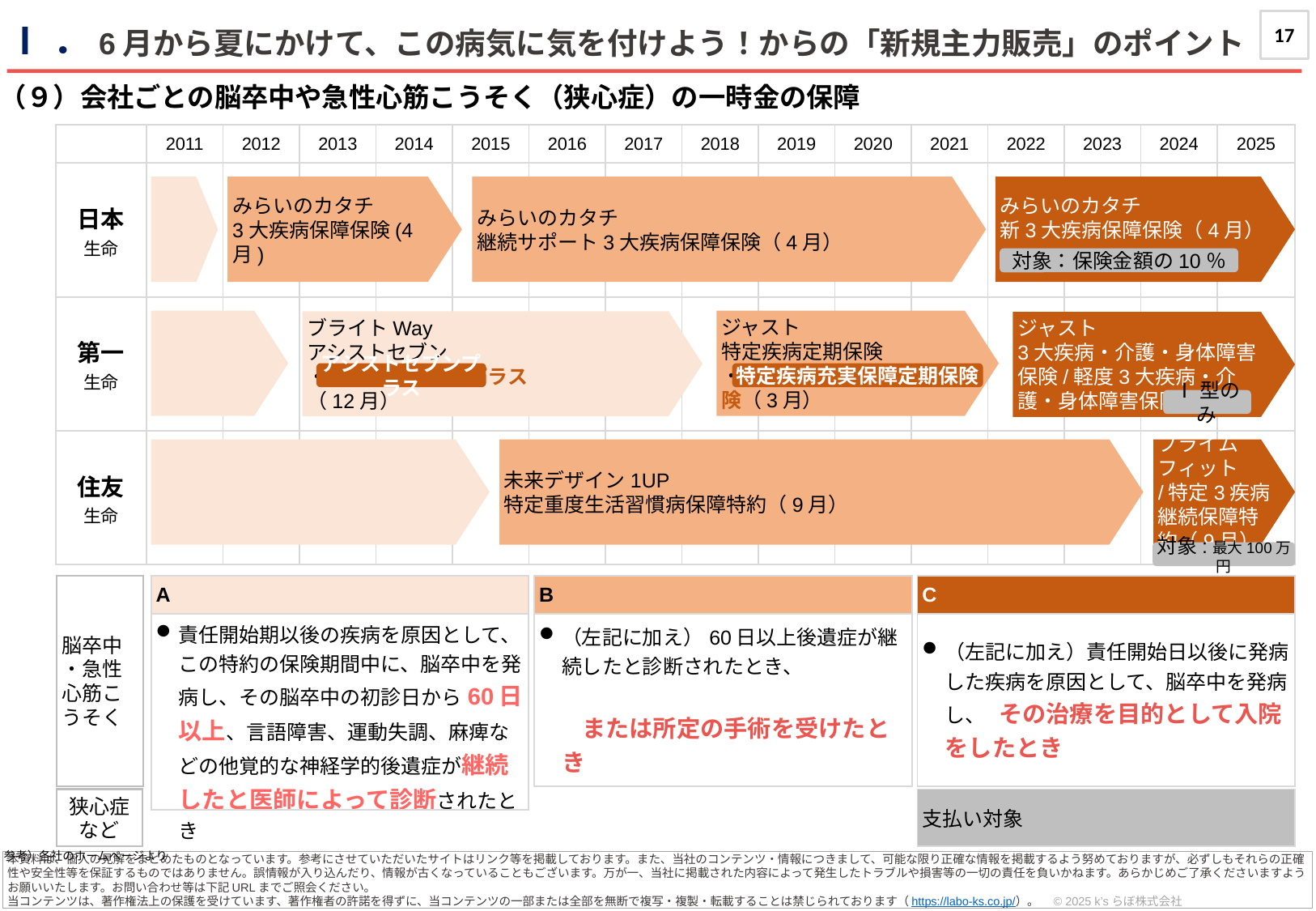

17
Ⅰ．6月から夏にかけて、この病気に気を付けよう！からの「新規主力販売」のポイント
（９）会社ごとの脳卒中や急性心筋こうそく（狭心症）の一時金の保障
|  | 2011 | 2012 | 2013 | 2014 | 2015 | 2016 | 2017 | 2018 | 2019 | 2020 | 2021 | 2022 | 2023 | 2024 | 2025 |
| --- | --- | --- | --- | --- | --- | --- | --- | --- | --- | --- | --- | --- | --- | --- | --- |
| 日本 生命 |  |  |  |  |  |  |  |  |  |  |  |  |  |  |  |
| 第一 生命 |  |  |  |  |  |  |  |  |  |  |  |  |  |  |  |
| 住友 生命 |  |  |  |  |  |  |  |  |  |  |  |  |  |  |  |

みらいのカタチ
3大疾病保障保険(4月)
みらいのカタチ
継続サポート3大疾病保障保険（4月）
みらいのカタチ
新3大疾病保障保険（4月）

対象：保険金額の10％

ジャスト
特定疾病定期保険
・特定疾病充実保障定期保険（3月）
ブライトWay
アシストセブン
・アシストセブンプラス
（12月）
ジャスト
3大疾病・介護・身体障害保険/軽度3大疾病・介護・身体障害保険（7月）
アシストセブンプラス
特定疾病充実保障定期保険
Ⅰ型のみ

未来デザイン1UP
特定重度生活習慣病保障特約（9月）
プライムフィット
/特定3疾病継続保障特約（9月）
対象:最大100万円
脳卒中
・急性心筋こうそく
| A |
| --- |
| 責任開始期以後の疾病を原因として、この特約の保険期間中に、脳卒中を発病し、その脳卒中の初診日から60日以上、言語障害、運動失調、麻痺などの他覚的な神経学的後遺症が継続したと医師によって診断されたとき |
| B |
| --- |
| （左記に加え）60日以上後遺症が継続したと診断されたとき、　　　　　　　　　　　　　　　　　　　　　　　または所定の手術を受けたとき |
| C |
| --- |
| （左記に加え）責任開始日以後に発病した疾病を原因として、脳卒中を発病し、 その治療を目的として入院をしたとき |
狭心症など
| 支払い対象 |
| --- |
参考）各社のホームページより